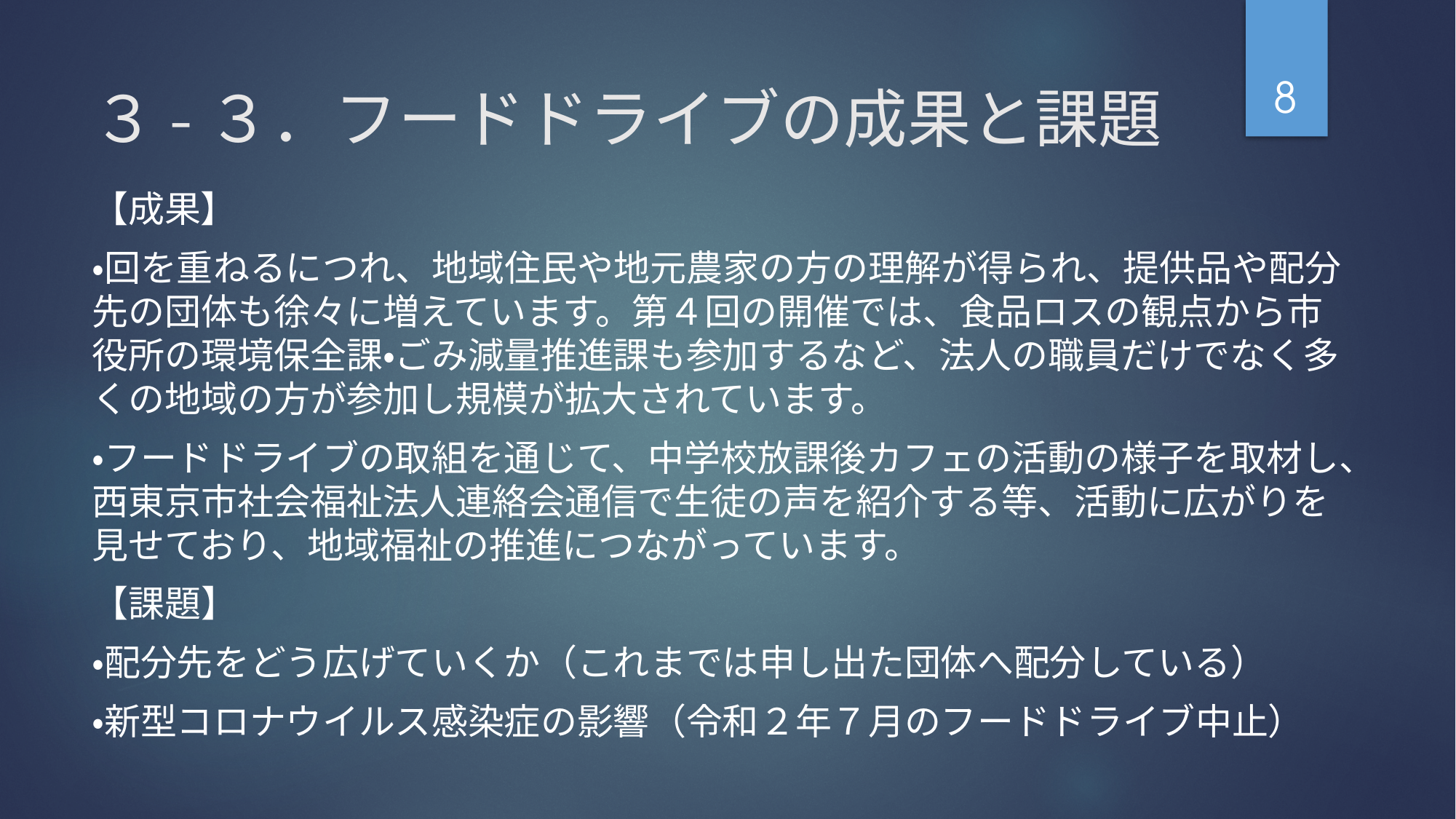

8
# ３-３．フードドライブの成果と課題
【成果】
・回を重ねるにつれ、地域住民や地元農家の方の理解が得られ、提供品や配分先の団体も徐々に増えています。第４回の開催では、食品ロスの観点から市役所の環境保全課・ごみ減量推進課も参加するなど、法人の職員だけでなく多くの地域の方が参加し規模が拡大されています。
・フードドライブの取組を通じて、中学校放課後カフェの活動の様子を取材し、西東京市社会福祉法人連絡会通信で生徒の声を紹介する等、活動に広がりを見せており、地域福祉の推進につながっています。
【課題】
・配分先をどう広げていくか（これまでは申し出た団体へ配分している）
・新型コロナウイルス感染症の影響（令和２年７月のフードドライブ中止）